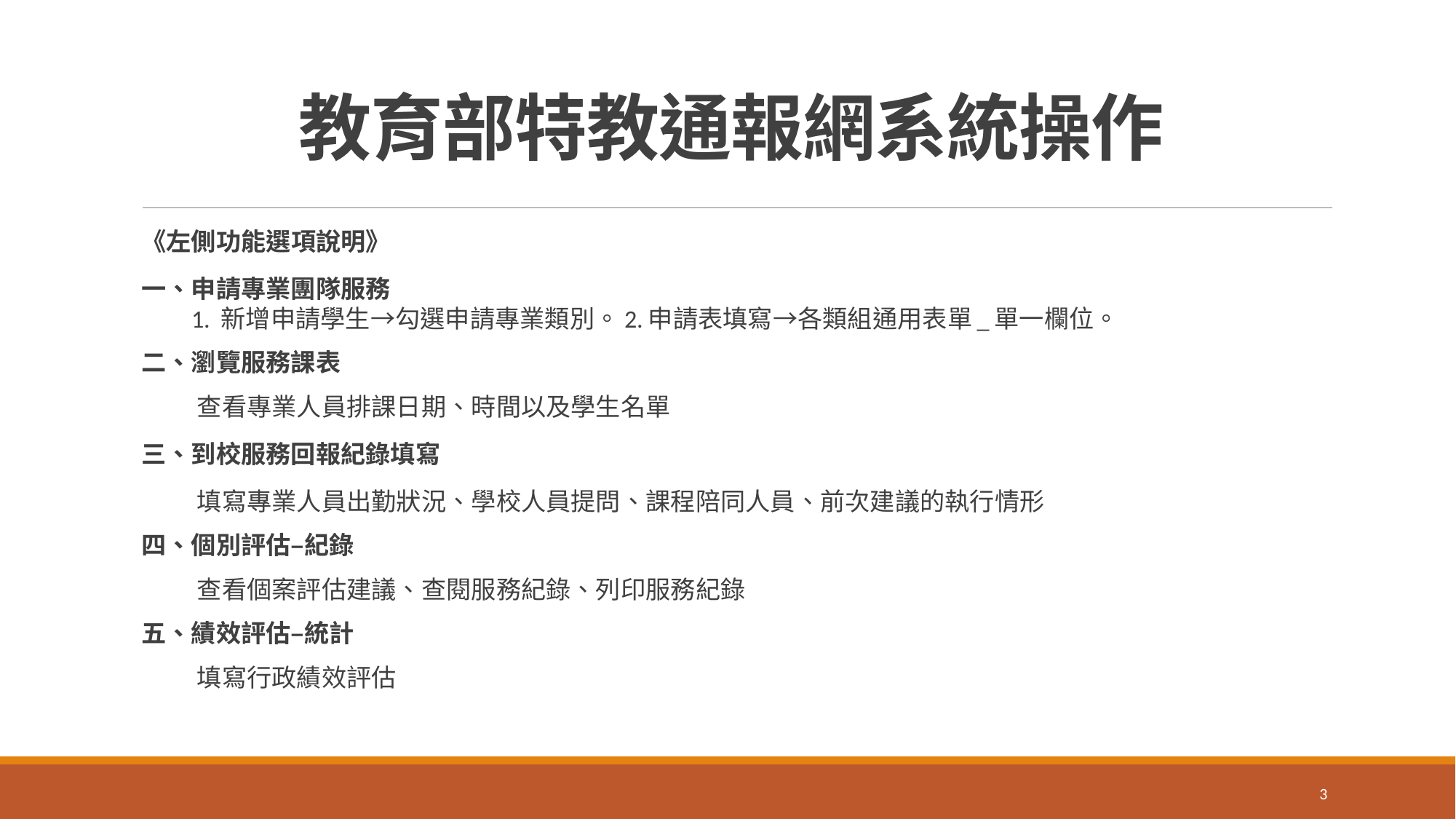

# 教育部特教通報網系統操作
《左側功能選項說明》
一、申請專業團隊服務
        1. 新增申請學生→勾選申請專業類別。2.申請表填寫→各類組通用表單_單一欄位。
二、瀏覽服務課表
         查看專業人員排課日期、時間以及學生名單
三、到校服務回報紀錄填寫
         填寫專業人員出勤狀況、學校人員提問、課程陪同人員、前次建議的執行情形
四、個別評估–紀錄
         查看個案評估建議、查閱服務紀錄、列印服務紀錄
五、績效評估–統計
         填寫行政績效評估
3